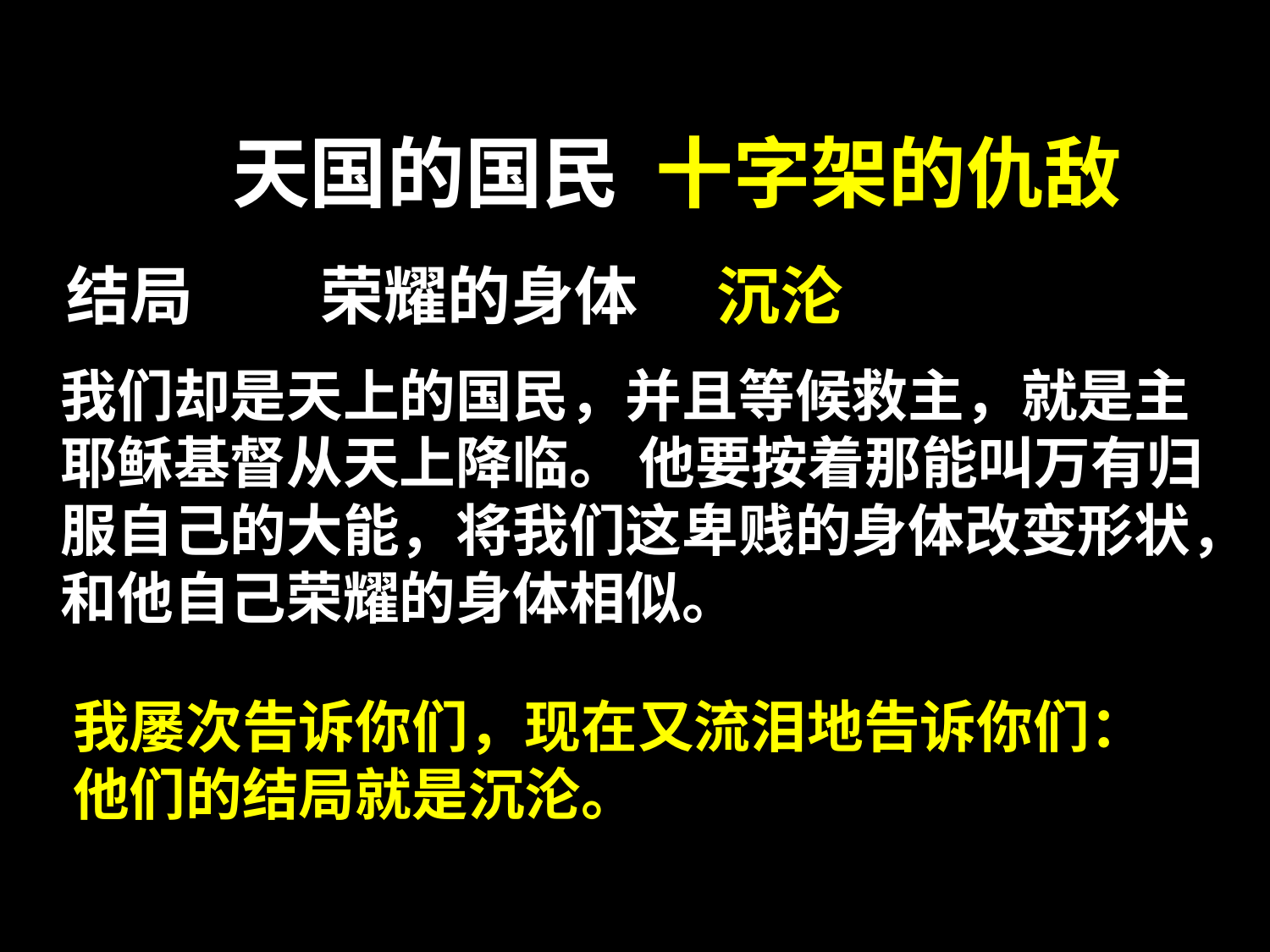

# 天国的国民  十字架的仇敌
结局	荣耀的身体	 沉沦
我们却是天上的国民，并且等候救主，就是主耶稣基督从天上降临。 他要按着那能叫万有归服自己的大能，将我们这卑贱的身体改变形状，和他自己荣耀的身体相似。
我屡次告诉你们，现在又流泪地告诉你们：他们的结局就是沉沦。